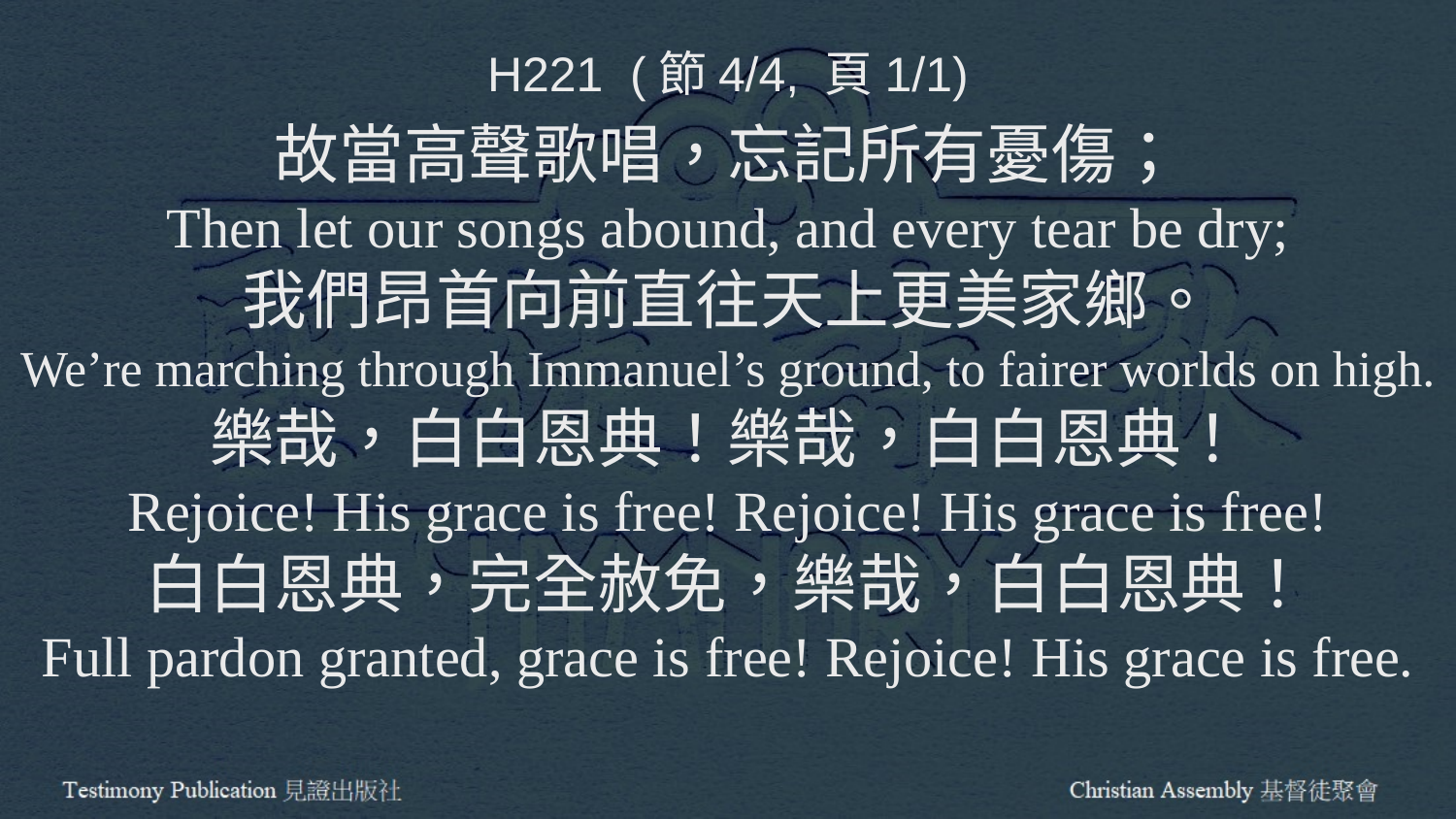

H221  (節4/4, 頁1/1)
故當高聲歌唱，忘記所有憂傷；
Then let our songs abound, and every tear be dry;
我們昂首向前直往天上更美家鄉。
We’re marching through Immanuel’s ground, to fairer worlds on high.
樂哉，白白恩典！樂哉，白白恩典！
Rejoice! His grace is free! Rejoice! His grace is free!
白白恩典，完全赦免，樂哉，白白恩典！
Full pardon granted, grace is free! Rejoice! His grace is free.